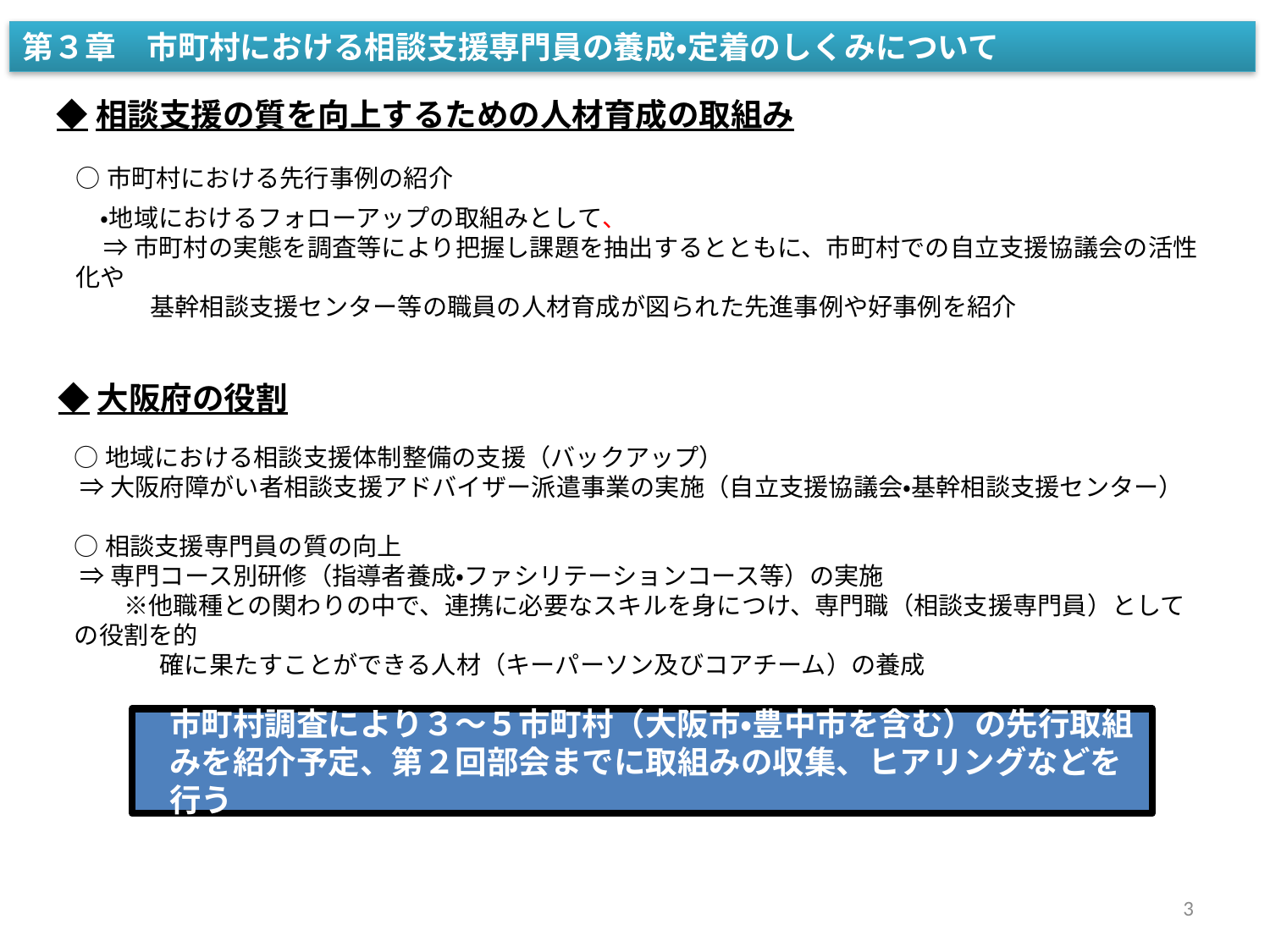

第３章　市町村における相談支援専門員の養成・定着のしくみについて
◆相談支援の質を向上するための人材育成の取組み
○市町村における先行事例の紹介
　・地域におけるフォローアップの取組みとして、
     ⇒市町村の実態を調査等により把握し課題を抽出するとともに、市町村での自立支援協議会の活性化や
　　　基幹相談支援センター等の職員の人材育成が図られた先進事例や好事例を紹介

◆大阪府の役割
○地域における相談支援体制整備の支援（バックアップ）
 ⇒大阪府障がい者相談支援アドバイザー派遣事業の実施（自立支援協議会・基幹相談支援センター）

○相談支援専門員の質の向上
 ⇒専門コース別研修（指導者養成・ファシリテーションコース等）の実施
　　※他職種との関わりの中で、連携に必要なスキルを身につけ、専門職（相談支援専門員）としての役割を的
　　　  確に果たすことができる人材（キーパーソン及びコアチーム）の養成
市町村調査により３～５市町村（大阪市・豊中市を含む）の先行取組みを紹介予定、第２回部会までに取組みの収集、ヒアリングなどを行う
3